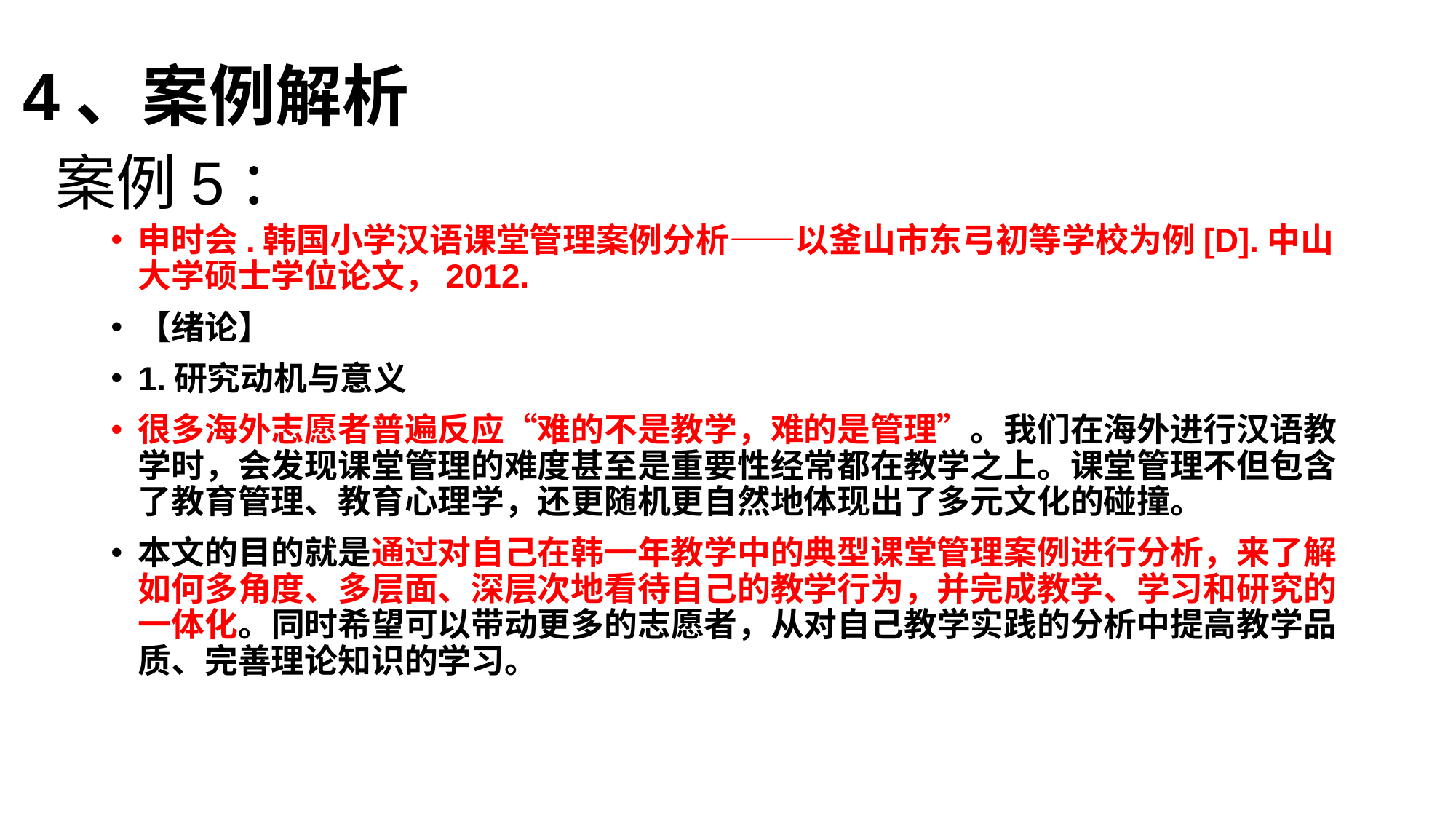

4、案例解析
# 案例5：
申时会.韩国小学汉语课堂管理案例分析——以釜山市东弓初等学校为例[D].中山大学硕士学位论文，2012.
【绪论】
1.研究动机与意义
很多海外志愿者普遍反应“难的不是教学，难的是管理”。我们在海外进行汉语教学时，会发现课堂管理的难度甚至是重要性经常都在教学之上。课堂管理不但包含了教育管理、教育心理学，还更随机更自然地体现出了多元文化的碰撞。
本文的目的就是通过对自己在韩一年教学中的典型课堂管理案例进行分析，来了解如何多角度、多层面、深层次地看待自己的教学行为，并完成教学、学习和研究的一体化。同时希望可以带动更多的志愿者，从对自己教学实践的分析中提高教学品质、完善理论知识的学习。